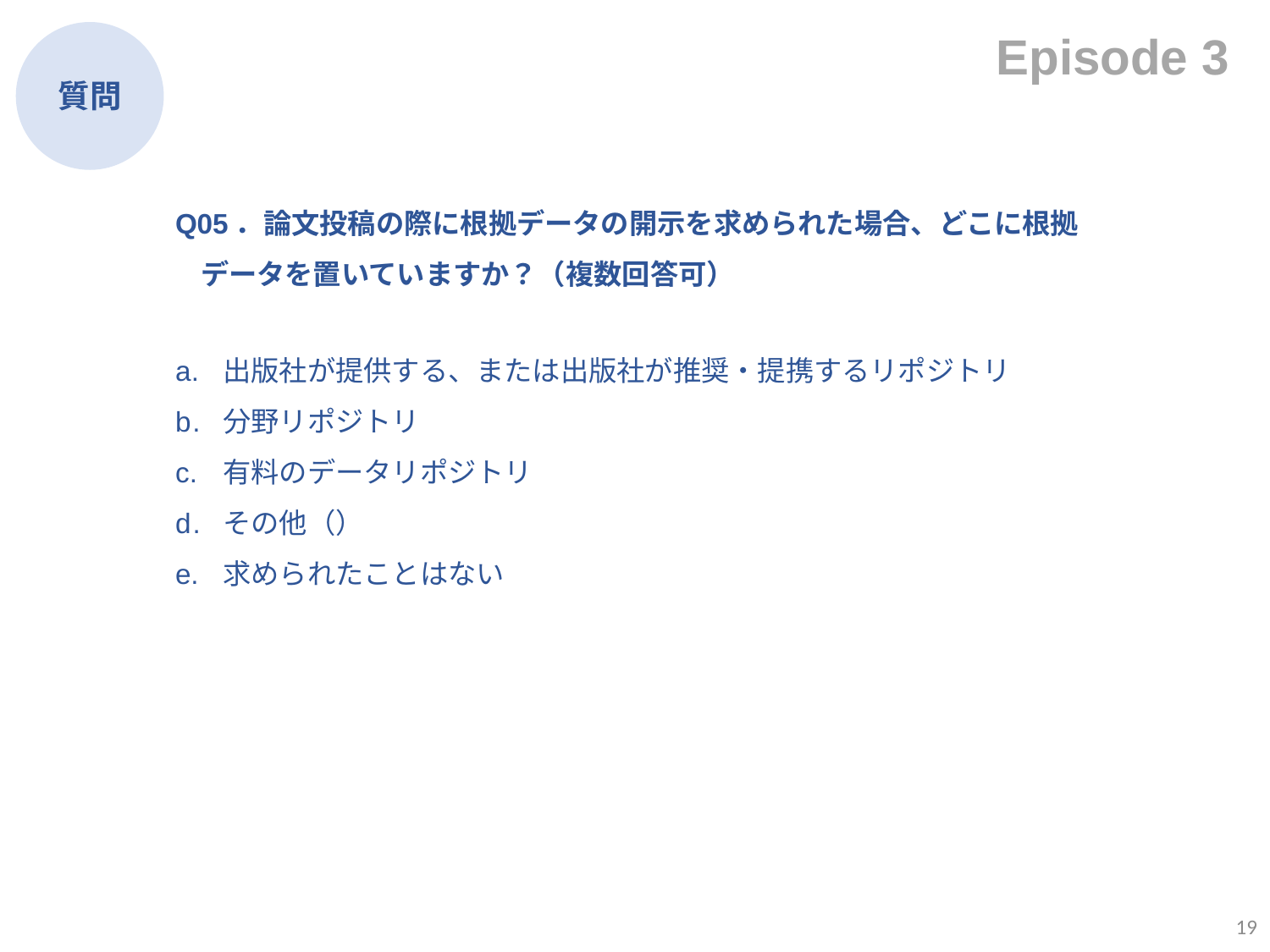

Episode 3

質問
Q05．論文投稿の際に根拠データの開示を求められた場合、どこに根拠データを置いていますか？（複数回答可）
出版社が提供する、または出版社が推奨・提携するリポジトリ
分野リポジトリ
有料のデータリポジトリ
その他（）
求められたことはない
19